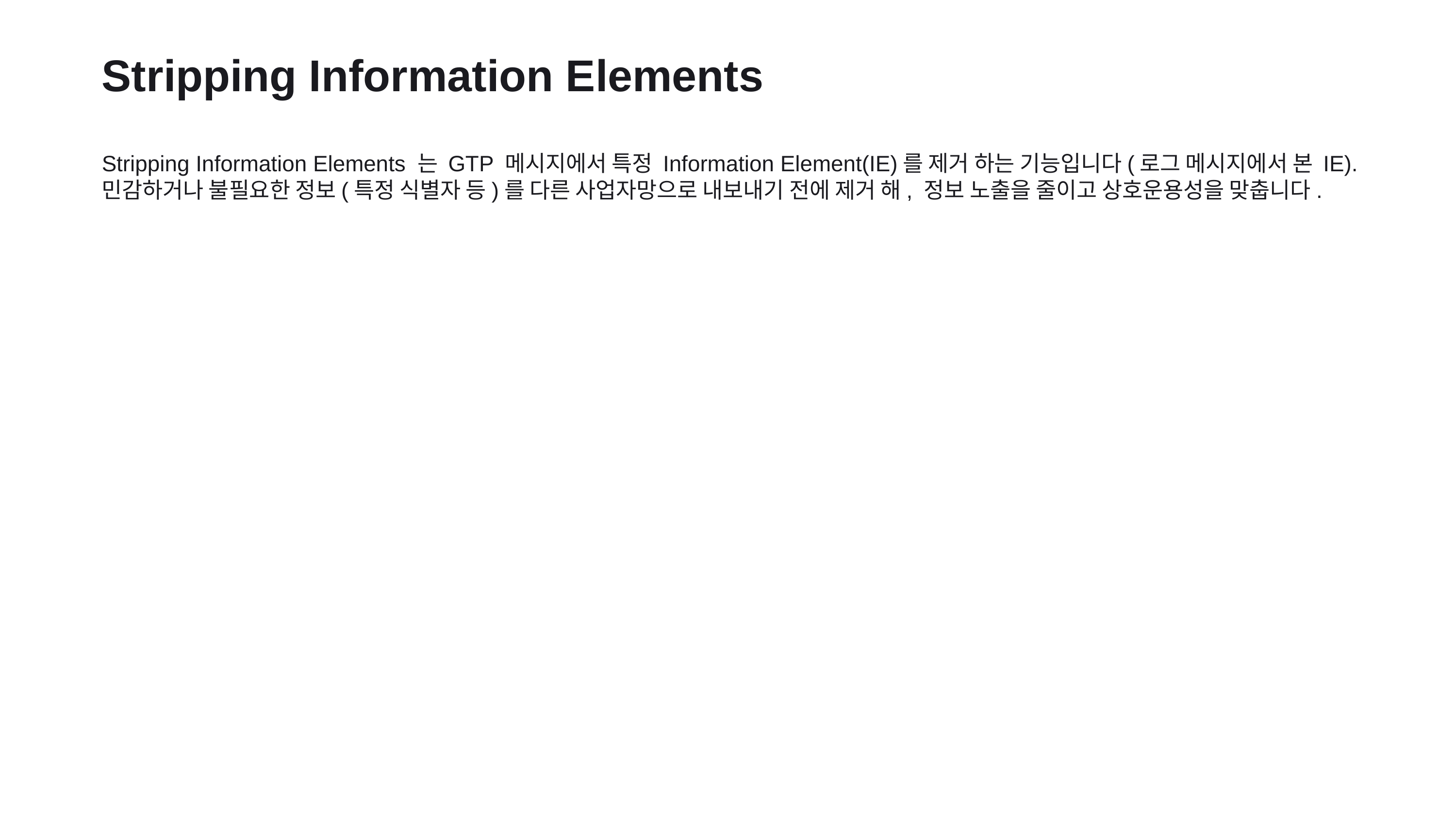

Stripping Information Elements
Stripping Information Elements 는 GTP 메시지에서 특정 Information Element(IE)를 제거 하는 기능입니다(로그 메시지에서 본 IE). 민감하거나 불필요한 정보(특정 식별자 등)를 다른 사업자망으로 내보내기 전에 제거 해, 정보 노출을 줄이고 상호운용성을 맞춥니다.